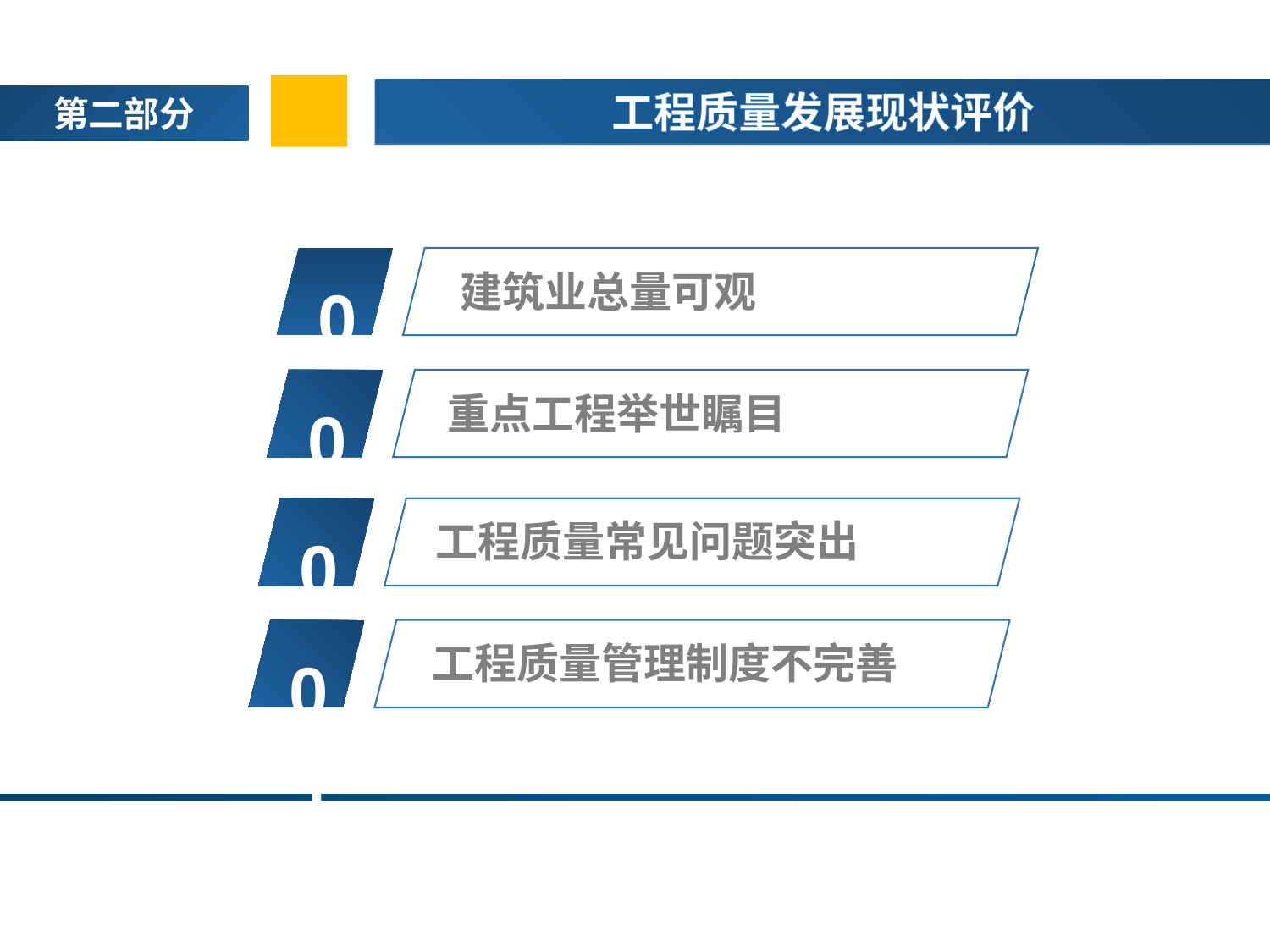

工程质量发展现状评价

第二部分
01

建筑业总量可观
02

重点工程举世瞩目
03

工程质量常见问题突出
04

工程质量管理制度不完善